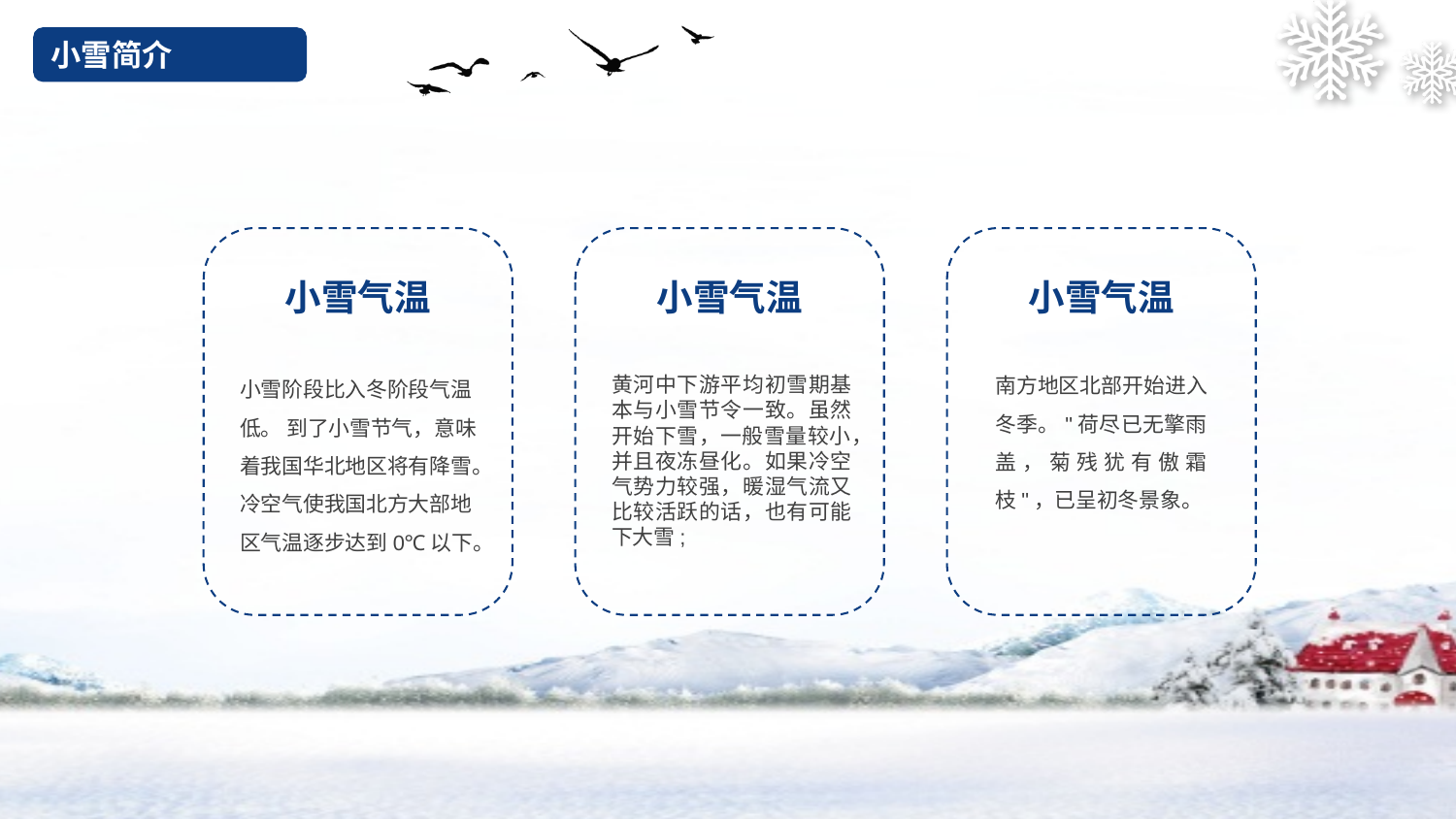

小雪简介

小雪气温
小雪阶段比入冬阶段气温低。 到了小雪节气，意味着我国华北地区将有降雪。冷空气使我国北方大部地区气温逐步达到0℃以下。

小雪气温
黄河中下游平均初雪期基本与小雪节令一致。虽然开始下雪，一般雪量较小，并且夜冻昼化。如果冷空气势力较强，暖湿气流又比较活跃的话，也有可能下大雪;

小雪气温
南方地区北部开始进入冬季。"荷尽已无擎雨盖，菊残犹有傲霜枝"，已呈初冬景象。